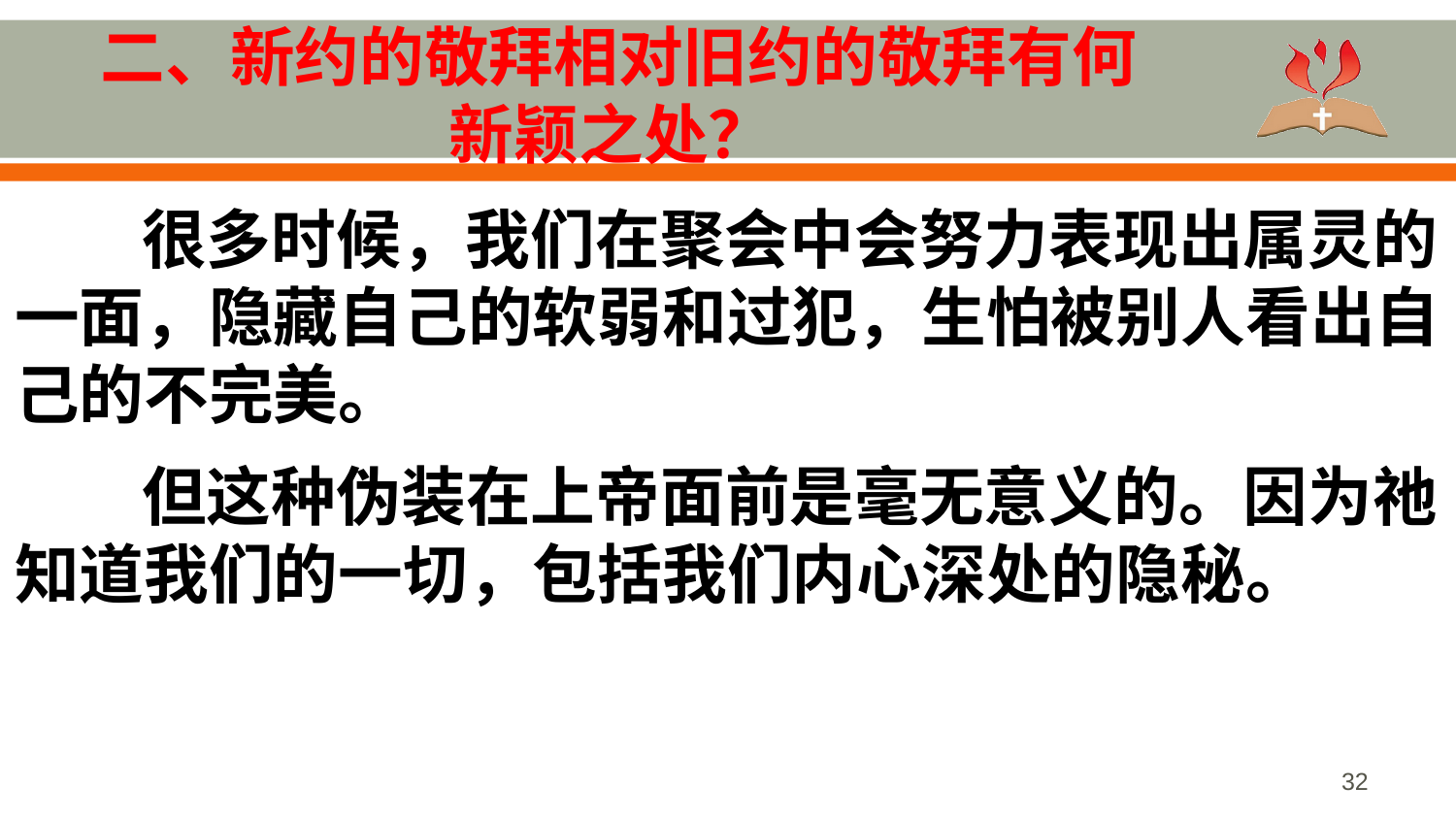

# 二、新约的敬拜相对旧约的敬拜有何新颖之处？
很多时候，我们在聚会中会努力表现出属灵的一面，隐藏自己的软弱和过犯，生怕被别人看出自己的不完美。
但这种伪装在上帝面前是毫无意义的。因为祂知道我们的一切，包括我们内心深处的隐秘。

32